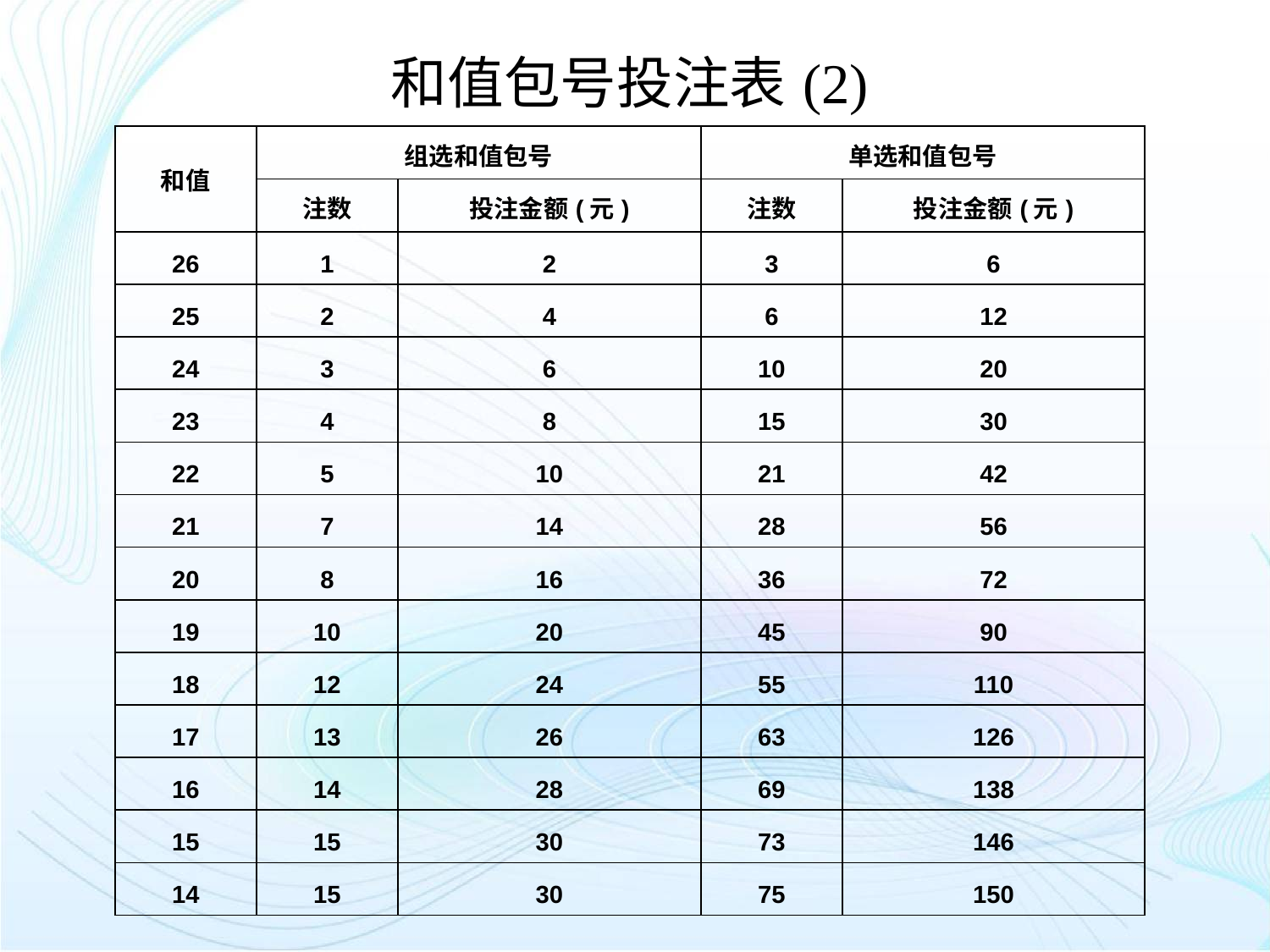

| 和值包号投注表(2) |  |  |  |  |
| --- | --- | --- | --- | --- |
| 和值 | 组选和值包号 |  | 单选和值包号 |  |
|  | 注数 | 投注金额(元) | 注数 | 投注金额(元) |
| 26 | 1 | 2 | 3 | 6 |
| 25 | 2 | 4 | 6 | 12 |
| 24 | 3 | 6 | 10 | 20 |
| 23 | 4 | 8 | 15 | 30 |
| 22 | 5 | 10 | 21 | 42 |
| 21 | 7 | 14 | 28 | 56 |
| 20 | 8 | 16 | 36 | 72 |
| 19 | 10 | 20 | 45 | 90 |
| 18 | 12 | 24 | 55 | 110 |
| 17 | 13 | 26 | 63 | 126 |
| 16 | 14 | 28 | 69 | 138 |
| 15 | 15 | 30 | 73 | 146 |
| 14 | 15 | 30 | 75 | 150 |